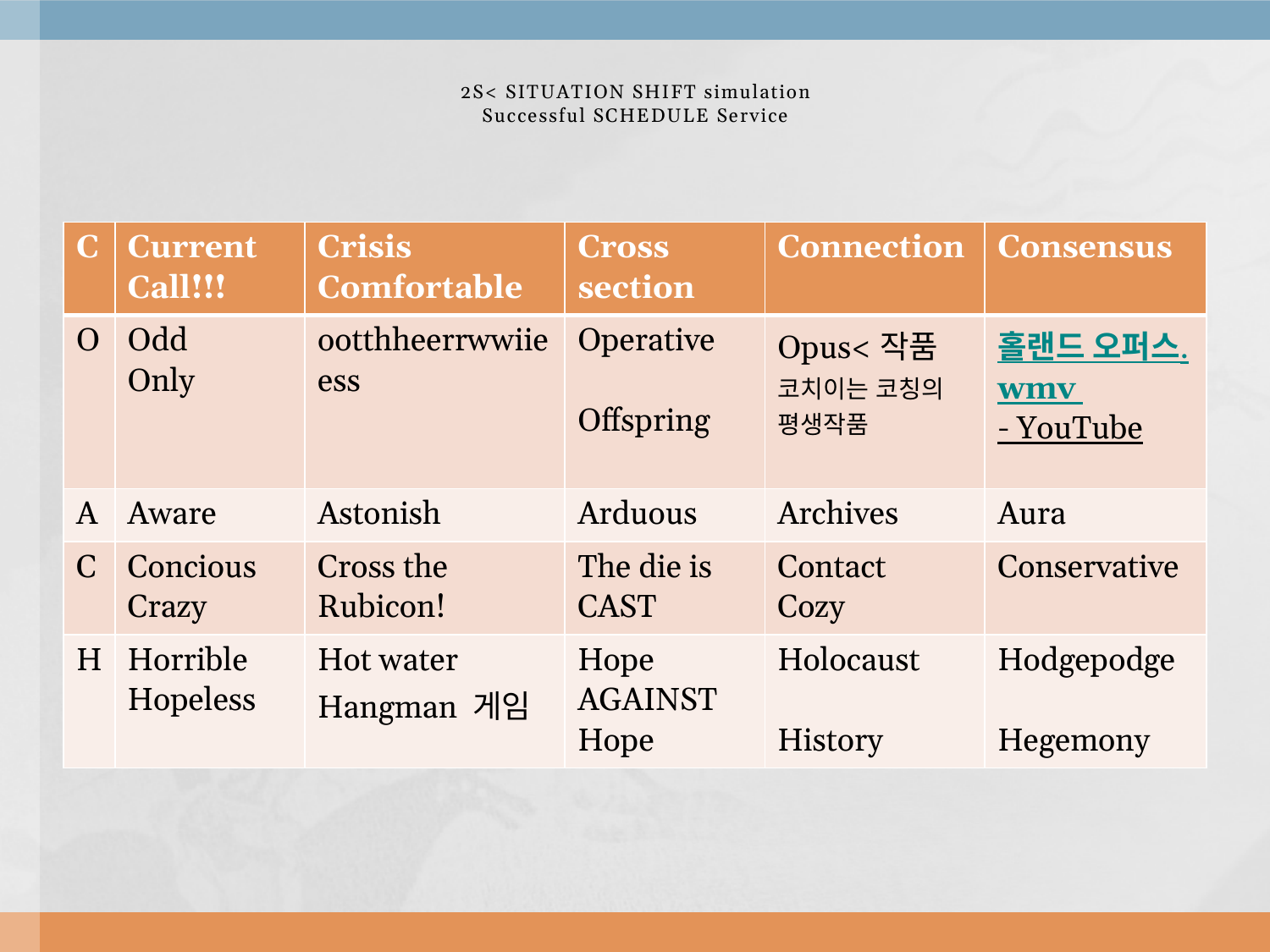

# 2S< SITUATION SHIFT simulation Successful SCHEDULE Service
| C | Current Call!!! | Crisis Comfortable | Cross section | Connection | Consensus |
| --- | --- | --- | --- | --- | --- |
| O | Odd Only | ootthheerrwwiieess | Operative Offspring | Opus<작품 코치이는 코칭의 평생작품 | 홀랜드 오퍼스.wmv - YouTube |
| A | Aware | Astonish | Arduous | Archives | Aura |
| C | Concious Crazy | Cross the Rubicon! | The die is CAST | Contact Cozy | Conservative |
| H | Horrible Hopeless | Hot water Hangman 게임 | Hope AGAINST Hope | Holocaust History | Hodgepodge Hegemony |